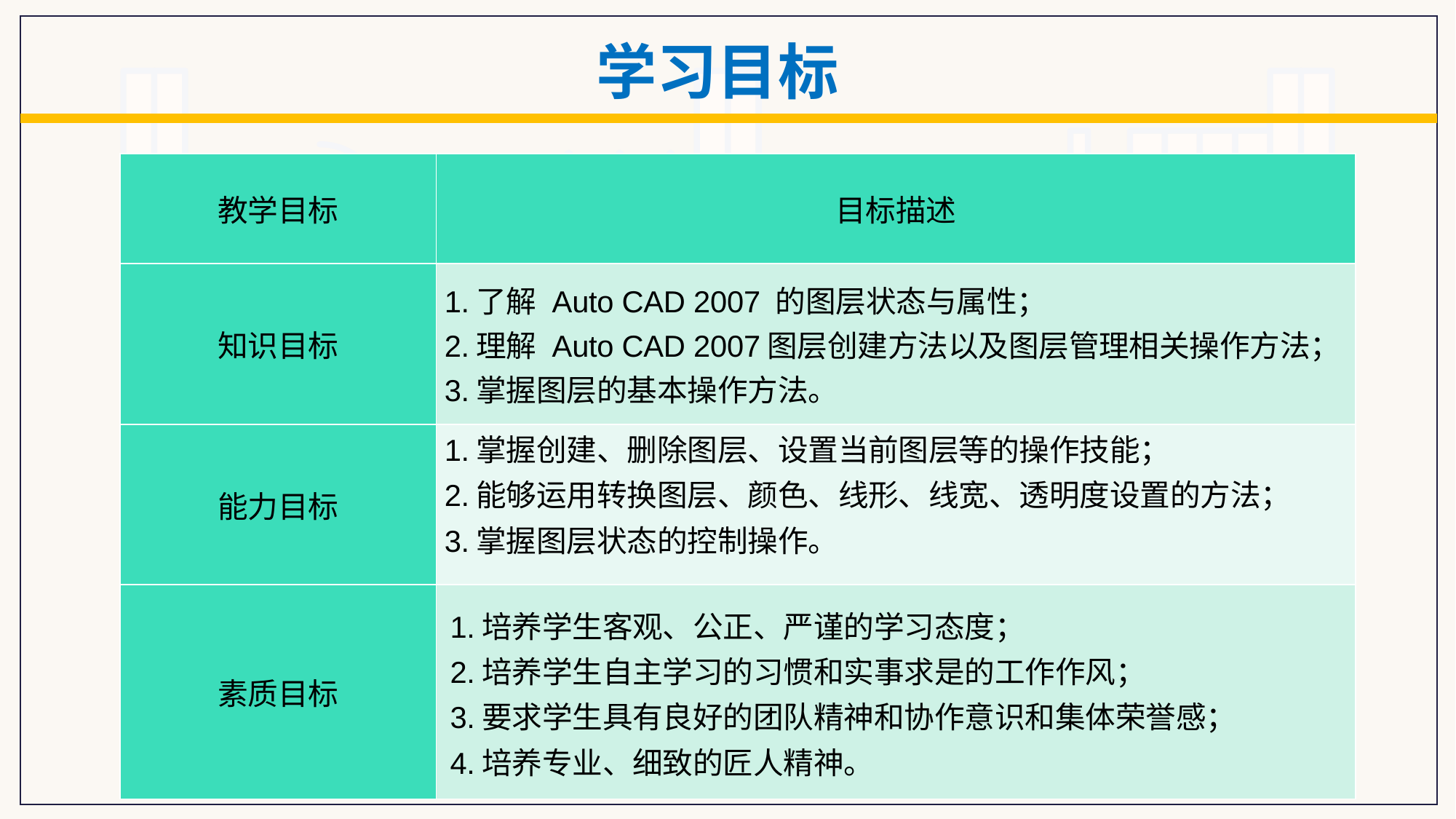

学习目标

| 教学目标 | 目标描述 |
| --- | --- |
| 知识目标 | 1.了解 Auto CAD 2007 的图层状态与属性； 2.理解 Auto CAD 2007图层创建方法以及图层管理相关操作方法； 3.掌握图层的基本操作方法。 |
| 能力目标 | 1.掌握创建、删除图层、设置当前图层等的操作技能； 2.能够运用转换图层、颜色、线形、线宽、透明度设置的方法； 3.掌握图层状态的控制操作。 |
| 素质目标 | 1.培养学生客观、公正、严谨的学习态度； 2.培养学生自主学习的习惯和实事求是的工作作风； 3.要求学生具有良好的团队精神和协作意识和集体荣誉感； 4.培养专业、细致的匠人精神。 |